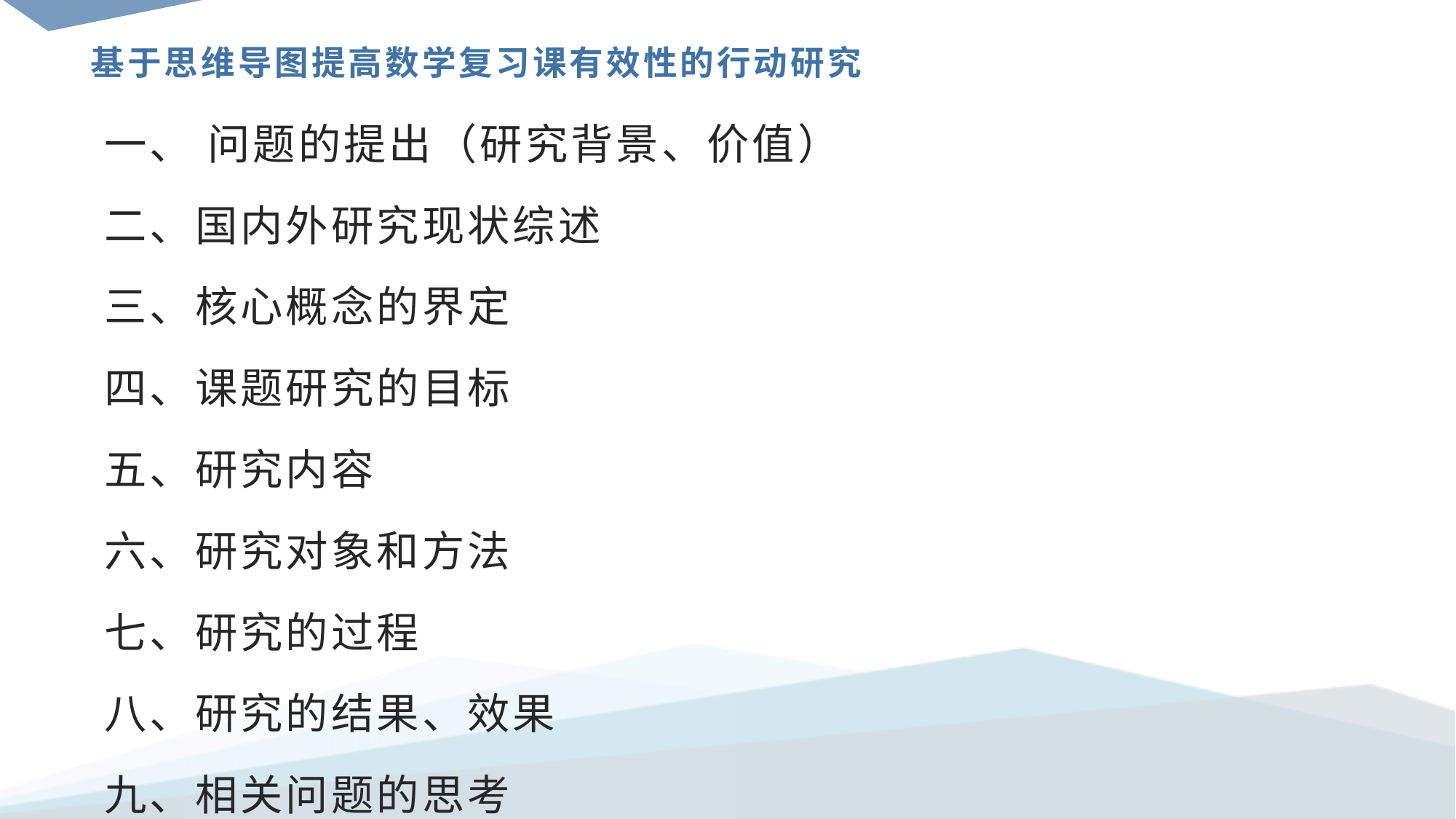

# 基于思维导图提高数学复习课有效性的行动研究
一、 问题的提出（研究背景、价值）
二、国内外研究现状综述
三、核心概念的界定
四、课题研究的目标
五、研究内容
六、研究对象和方法
七、研究的过程
八、研究的结果、效果
九、相关问题的思考